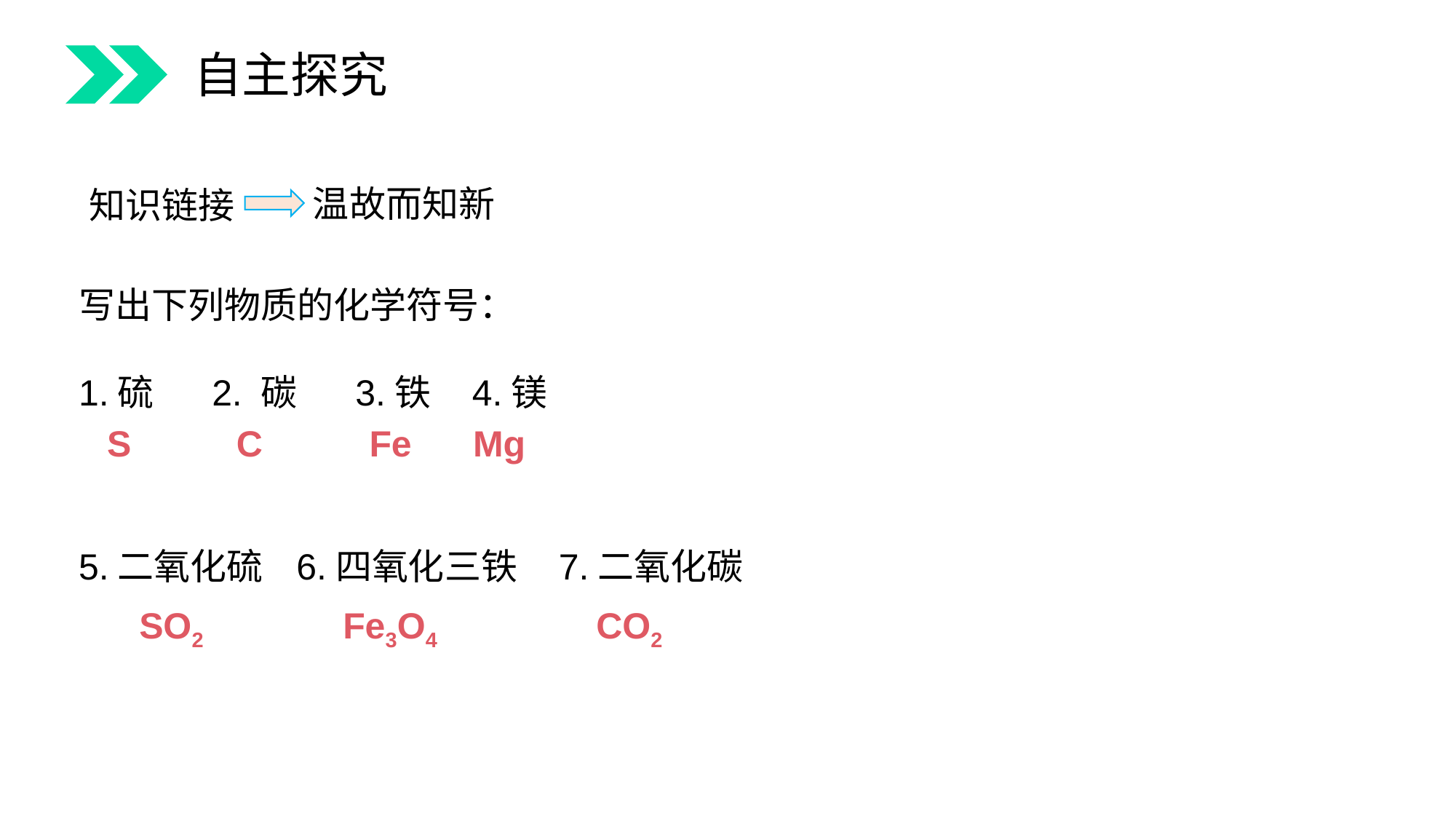

自主探究
温故而知新
知识链接

写出下列物质的化学符号：
1.硫      2. 碳      3.铁    4.镁

5.二氧化硫   6.四氧化三铁    7.二氧化碳

S
C
Fe
Mg
CO2
Fe3O4
SO2